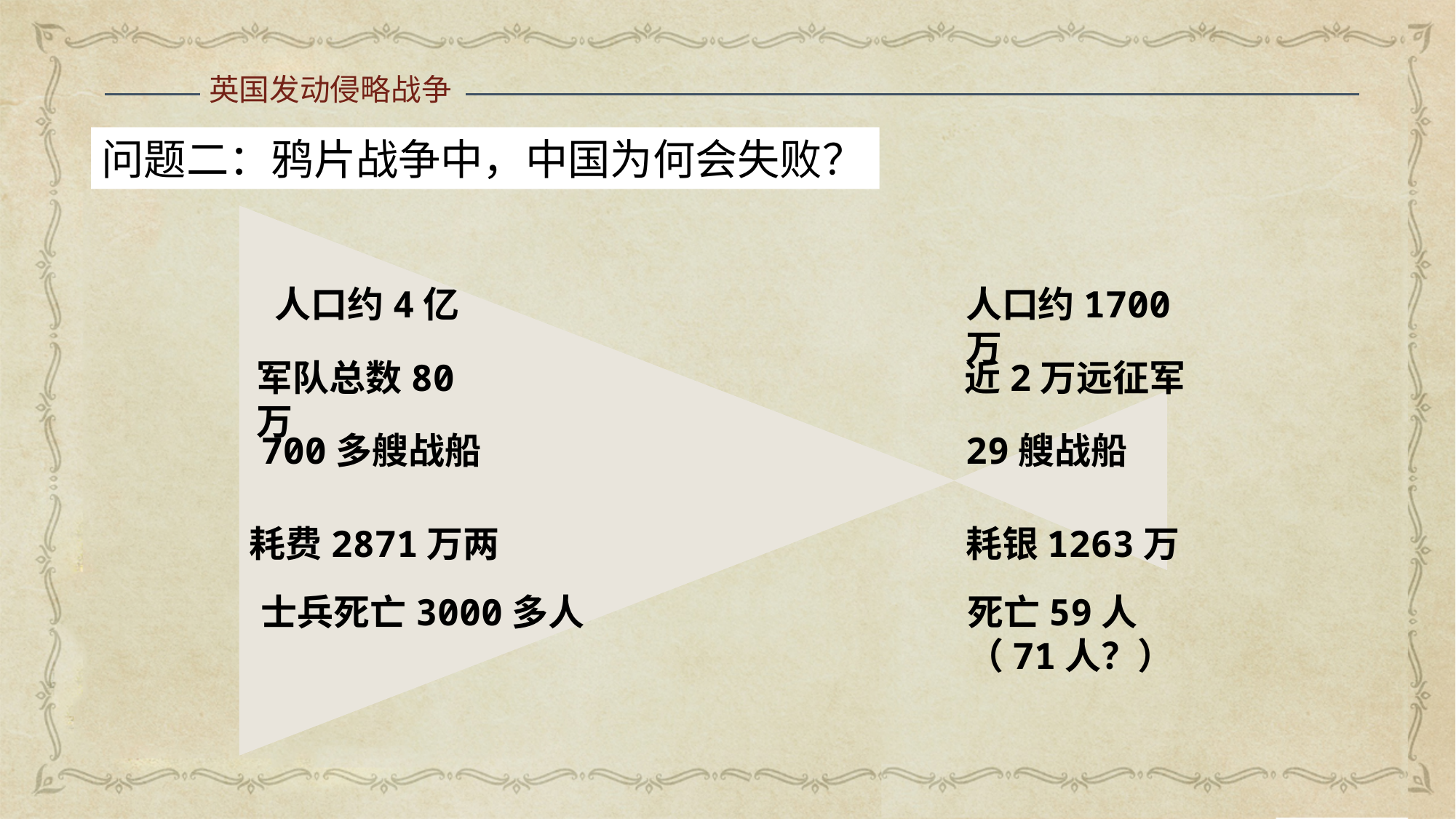

英国发动侵略战争
问题二：鸦片战争中，中国为何会失败？

人口约4亿
人口约1700万
军队总数80万
近2万远征军
700多艘战船
29艘战船
耗费2871万两
耗银1263万
士兵死亡3000多人
死亡59人
（71人？）